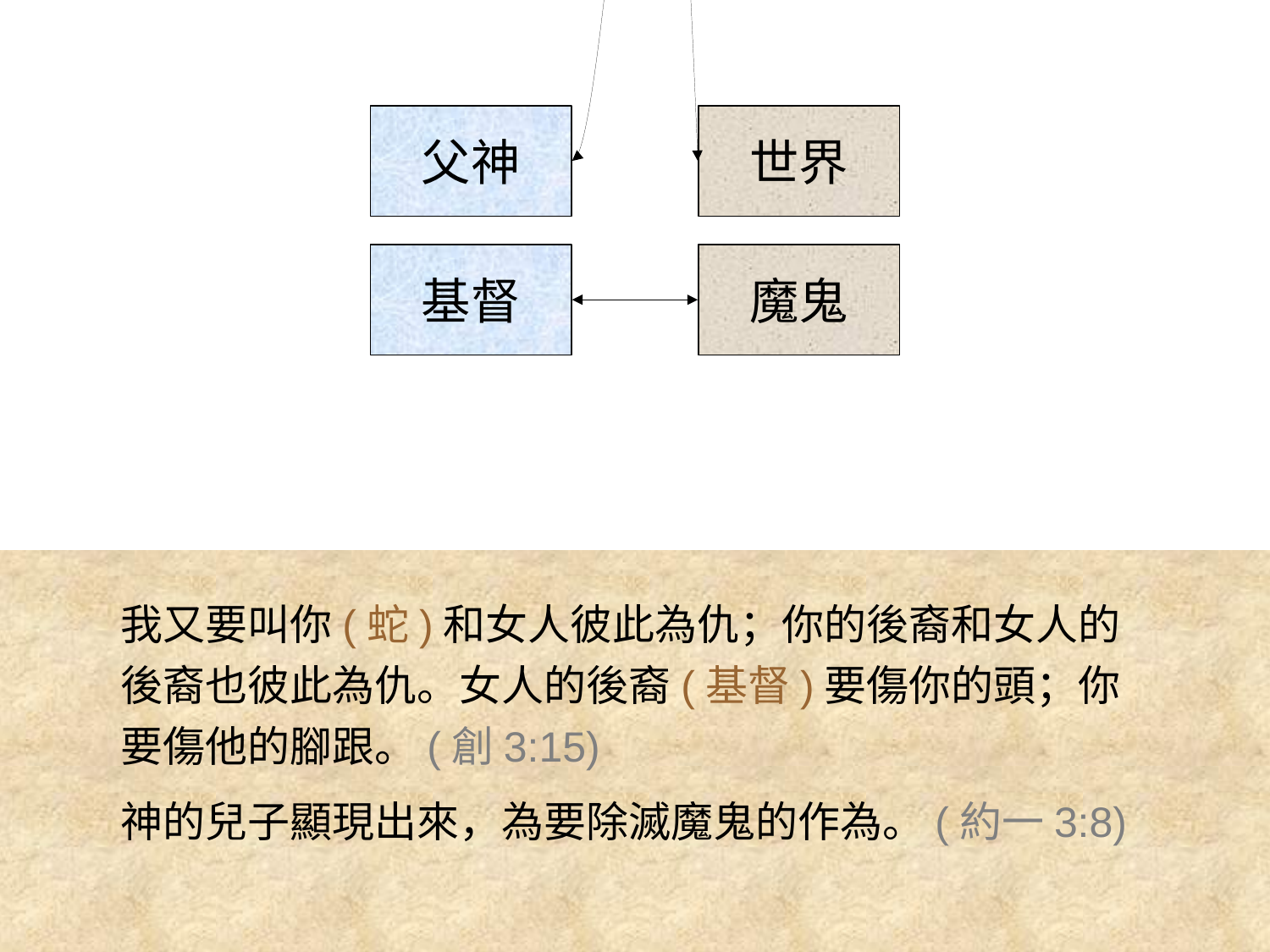

父神

世界

基督

魔鬼

我又要叫你(蛇)和女人彼此為仇；你的後裔和女人的後裔也彼此為仇。女人的後裔(基督)要傷你的頭；你要傷他的腳跟。(創3:15)
神的兒子顯現出來，為要除滅魔鬼的作為。(約一3:8)